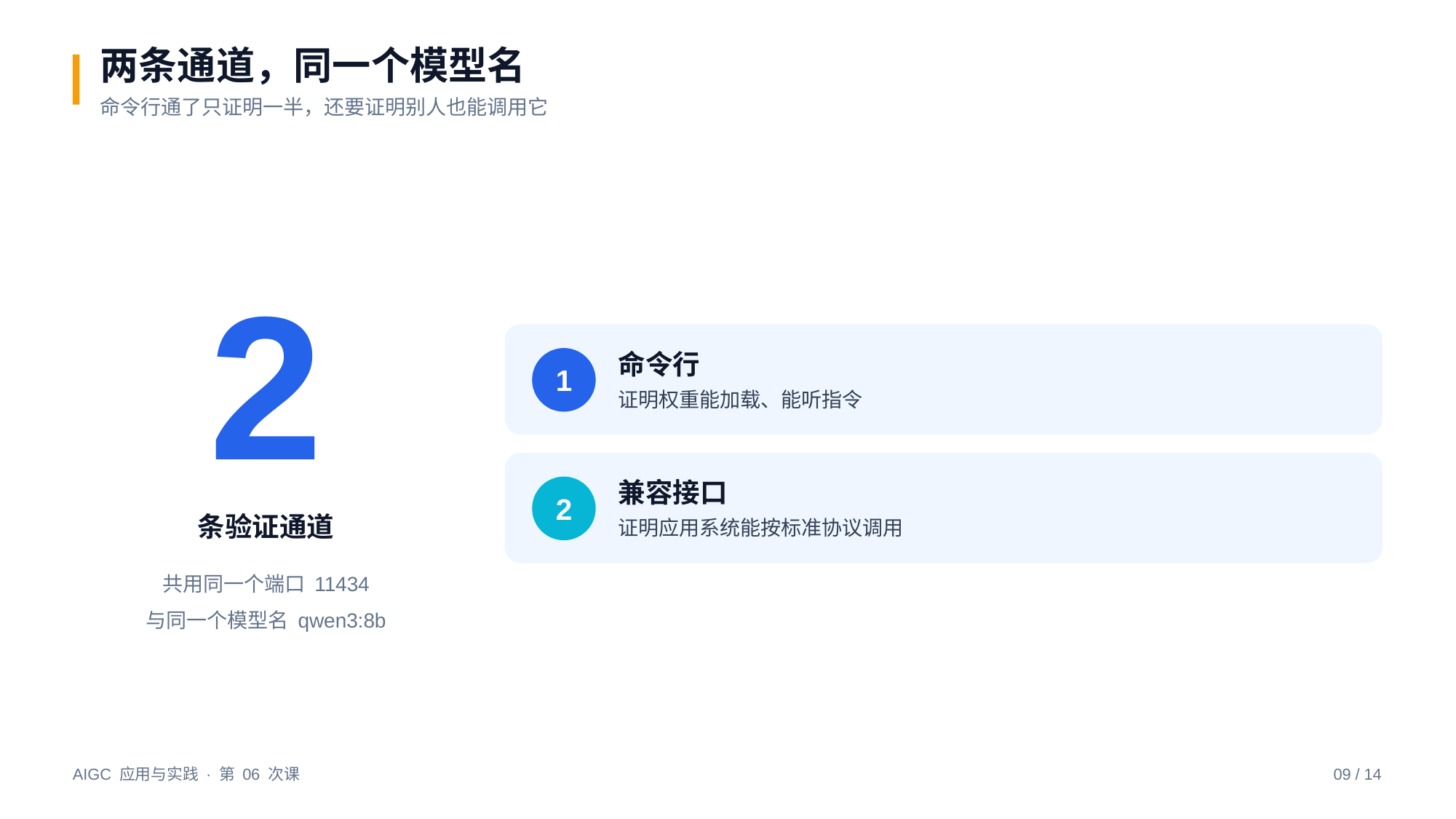

两条通道，同一个模型名

命令行通了只证明一半，还要证明别人也能调用它
2

命令行

1
证明权重能加载、能听指令

兼容接口

2
条验证通道
证明应用系统能按标准协议调用
共用同一个端口 11434
与同一个模型名 qwen3:8b
AIGC 应用与实践 · 第 06 次课
09 / 14